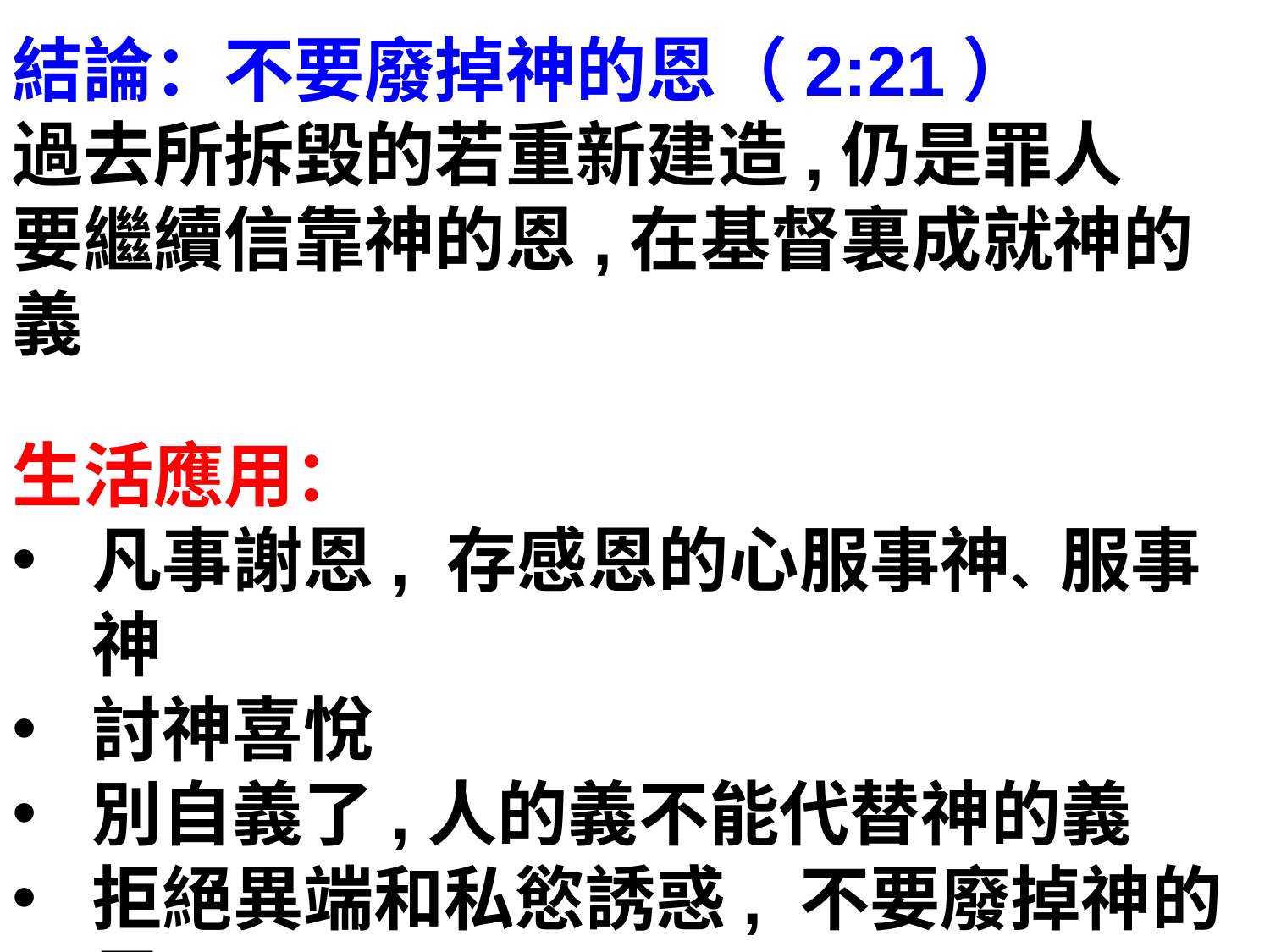

結論：不要廢掉神的恩（2:21）
過去所拆毀的若重新建造,仍是罪人
要繼續信靠神的恩,在基督裏成就神的義

生活應用：
凡事謝恩, 存感恩的心服事神、服事神
討神喜悅
別自義了,人的義不能代替神的義
拒絕異端和私慾誘惑, 不要廢掉神的恩